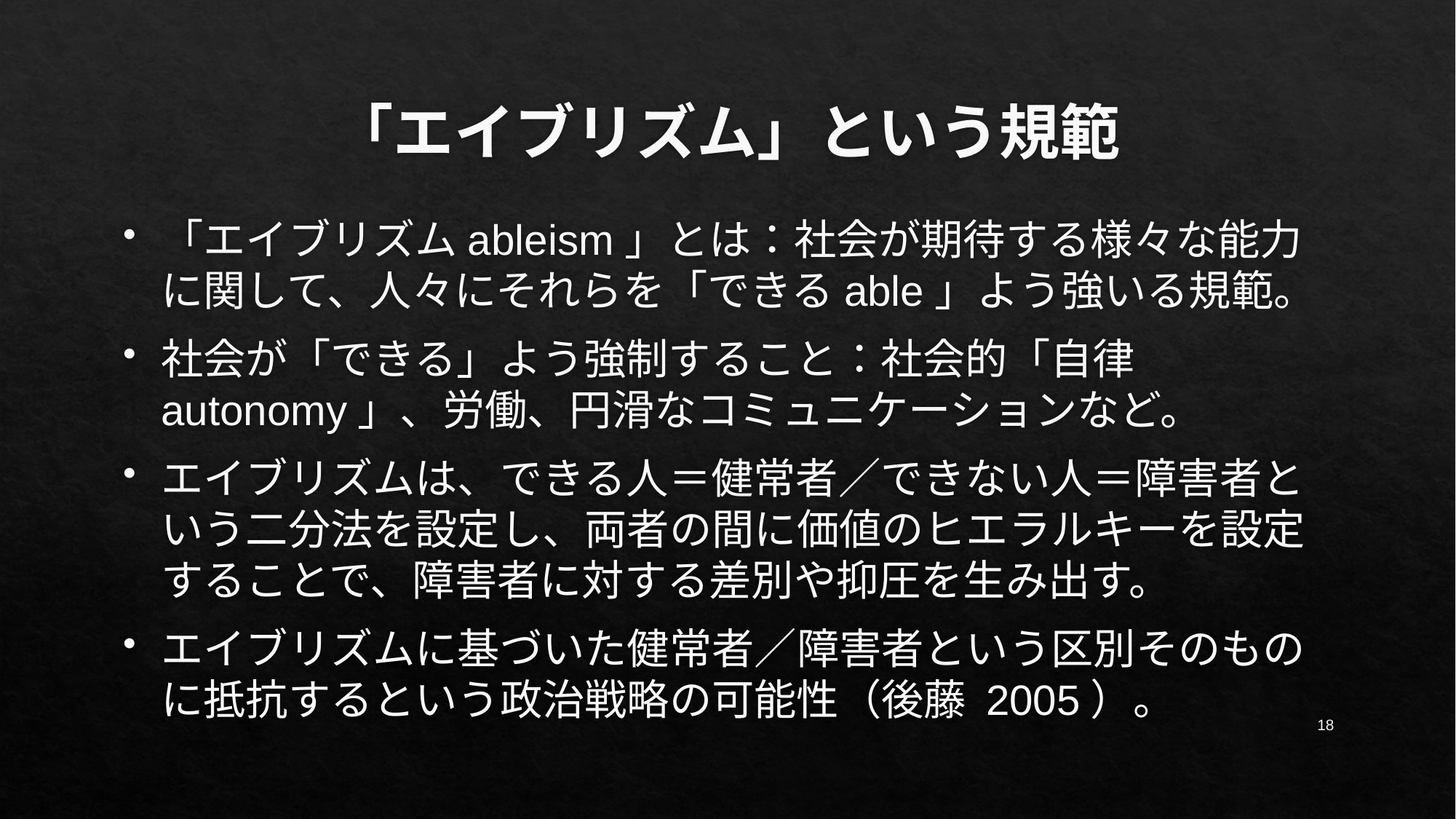

# 「エイブリズム」という規範
「エイブリズムableism」とは：社会が期待する様々な能力に関して、人々にそれらを「できるable」よう強いる規範。
社会が「できる」よう強制すること：社会的「自律autonomy」、労働、円滑なコミュニケーションなど。
エイブリズムは、できる人＝健常者／できない人＝障害者という二分法を設定し、両者の間に価値のヒエラルキーを設定することで、障害者に対する差別や抑圧を生み出す。
エイブリズムに基づいた健常者／障害者という区別そのものに抵抗するという政治戦略の可能性（後藤 2005）。
18